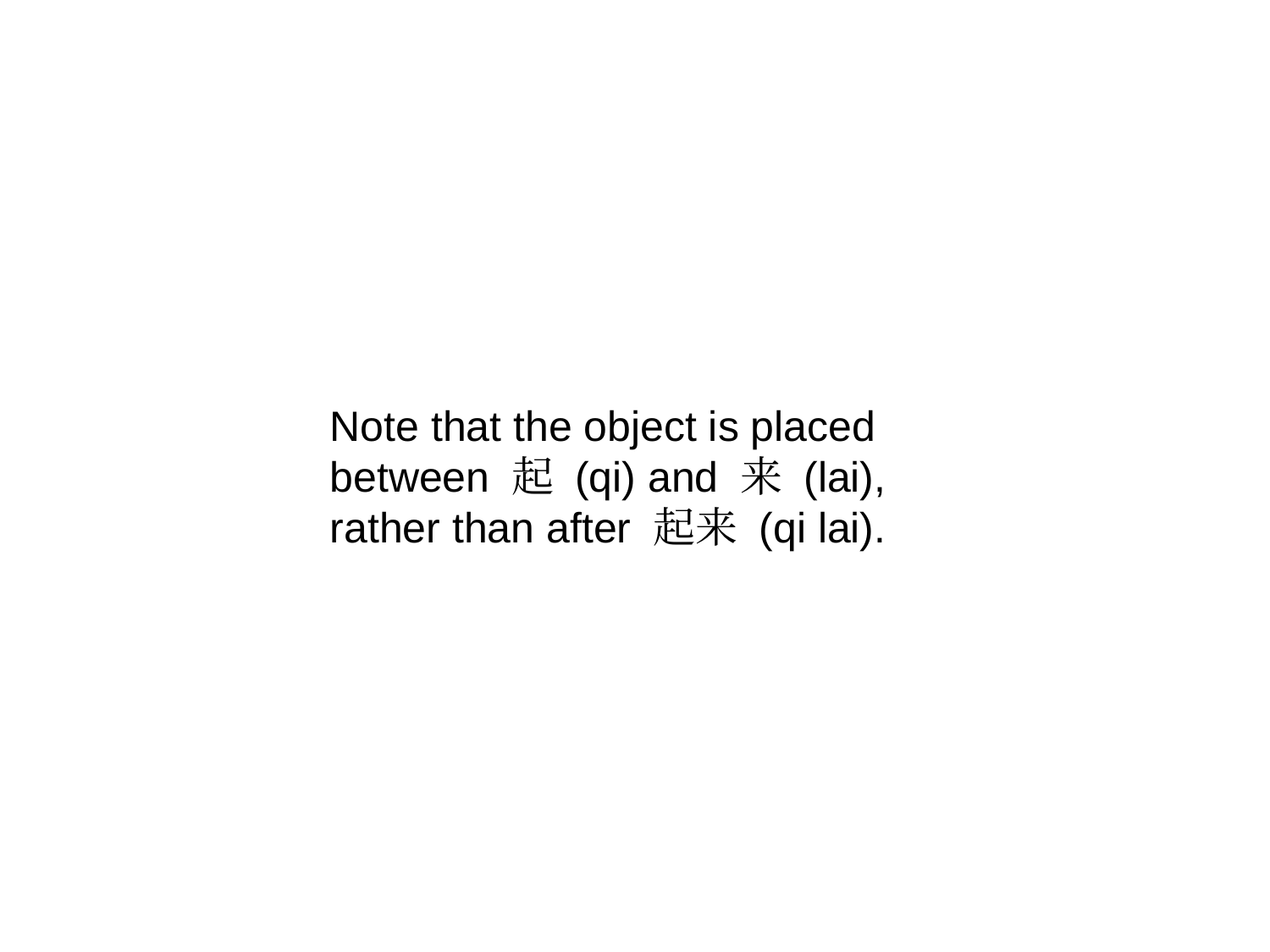

Note that the object is placed between 起 (qi) and 来 (lai), rather than after 起来 (qi lai).